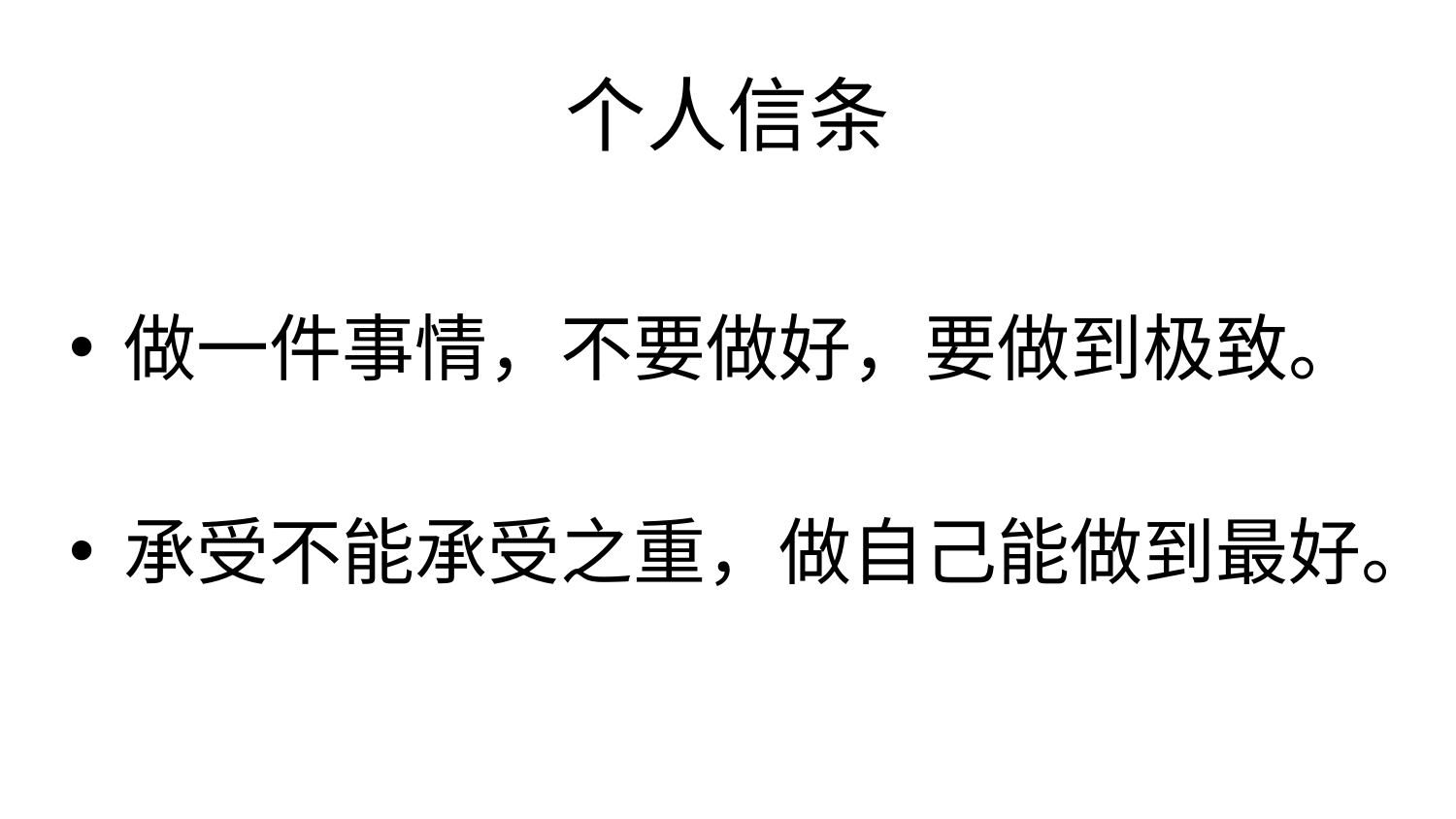

# 个人信条
做一件事情，不要做好，要做到极致。

承受不能承受之重，做自己能做到最好。

3